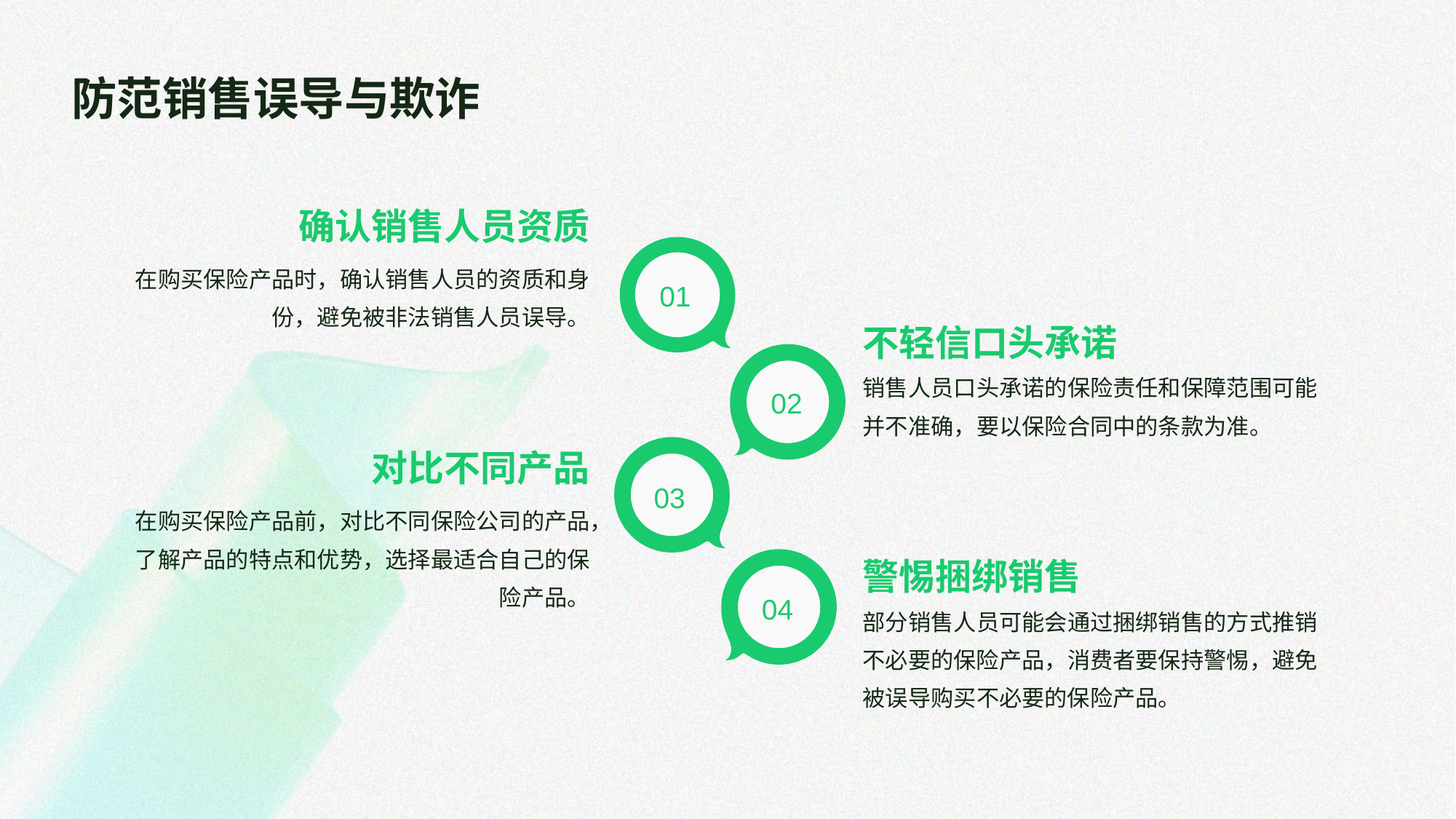

防范销售误导与欺诈
确认销售人员资质

在购买保险产品时，确认销售人员的资质和身份，避免被非法销售人员误导。

01
不轻信口头承诺

销售人员口头承诺的保险责任和保障范围可能并不准确，要以保险合同中的条款为准。

02
对比不同产品

03
在购买保险产品前，对比不同保险公司的产品，了解产品的特点和优势，选择最适合自己的保险产品。
警惕捆绑销售

04
部分销售人员可能会通过捆绑销售的方式推销不必要的保险产品，消费者要保持警惕，避免被误导购买不必要的保险产品。